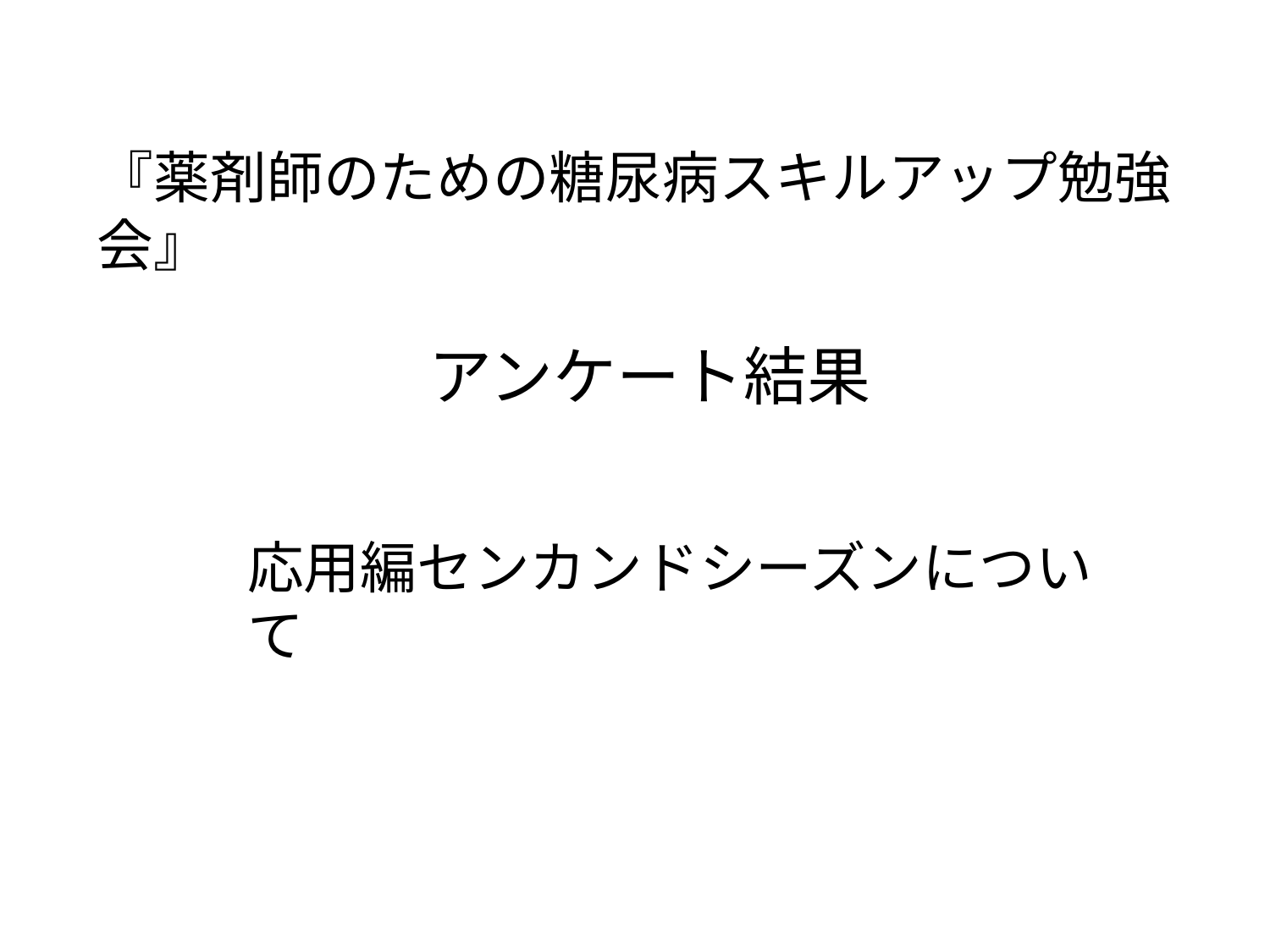

『薬剤師のための糖尿病スキルアップ勉強会』
アンケート結果
応用編センカンドシーズンについて